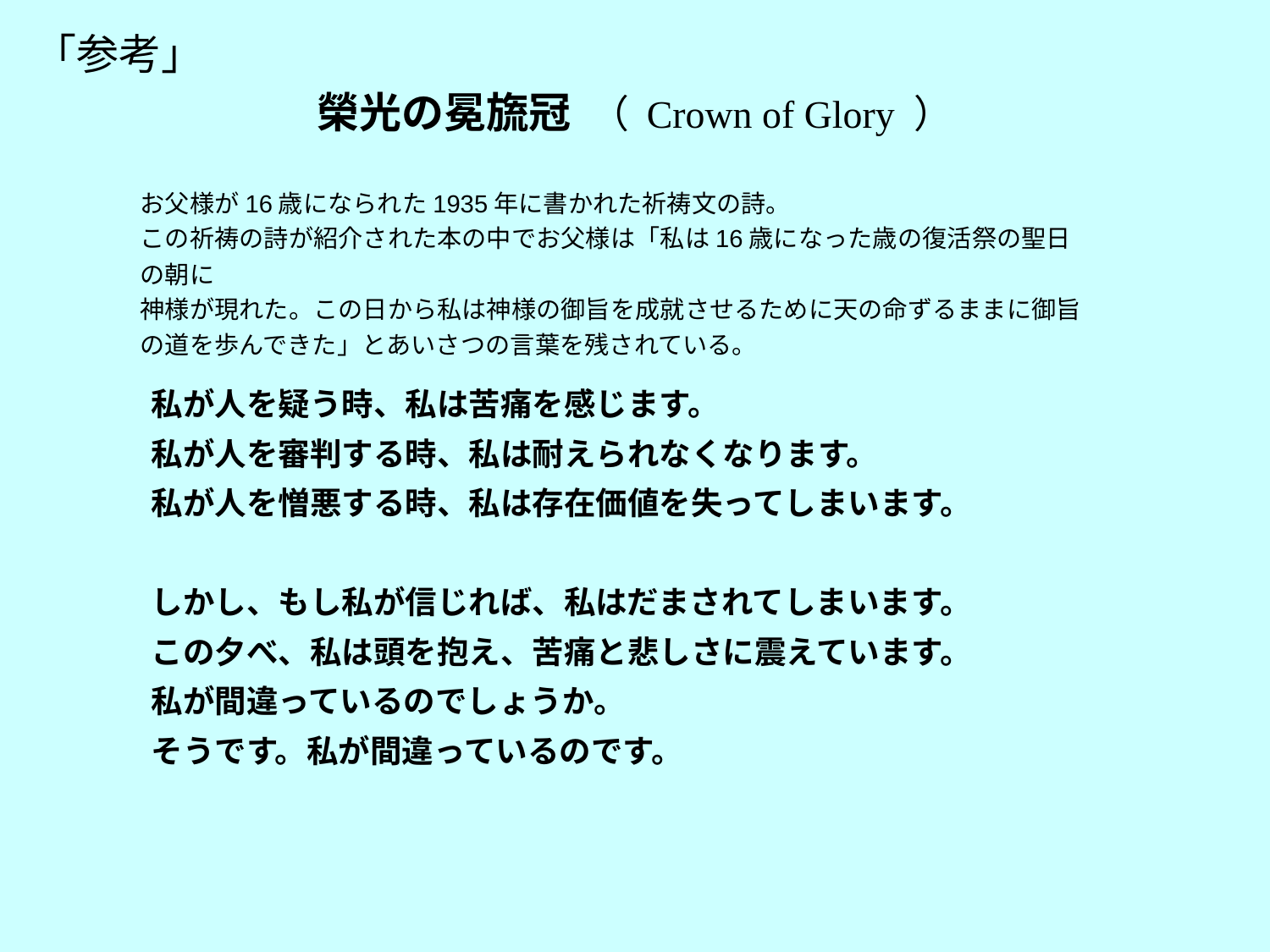

「参考」
榮光の冕旒冠  （ Crown of Glory ）
お父様が16歳になられた1935年に書かれた祈祷文の詩。
この祈祷の詩が紹介された本の中でお父様は「私は16歳になった歳の復活祭の聖日の朝に
神様が現れた。この日から私は神様の御旨を成就させるために天の命ずるままに御旨の道を歩んできた」とあいさつの言葉を残されている。
私が人を疑う時、私は苦痛を感じます。
私が人を審判する時、私は耐えられなくなります。
私が人を憎悪する時、私は存在価値を失ってしまいます。
しかし、もし私が信じれば、私はだまされてしまいます。
この夕べ、私は頭を抱え、苦痛と悲しさに震えています。
私が間違っているのでしょうか。
そうです。私が間違っているのです。